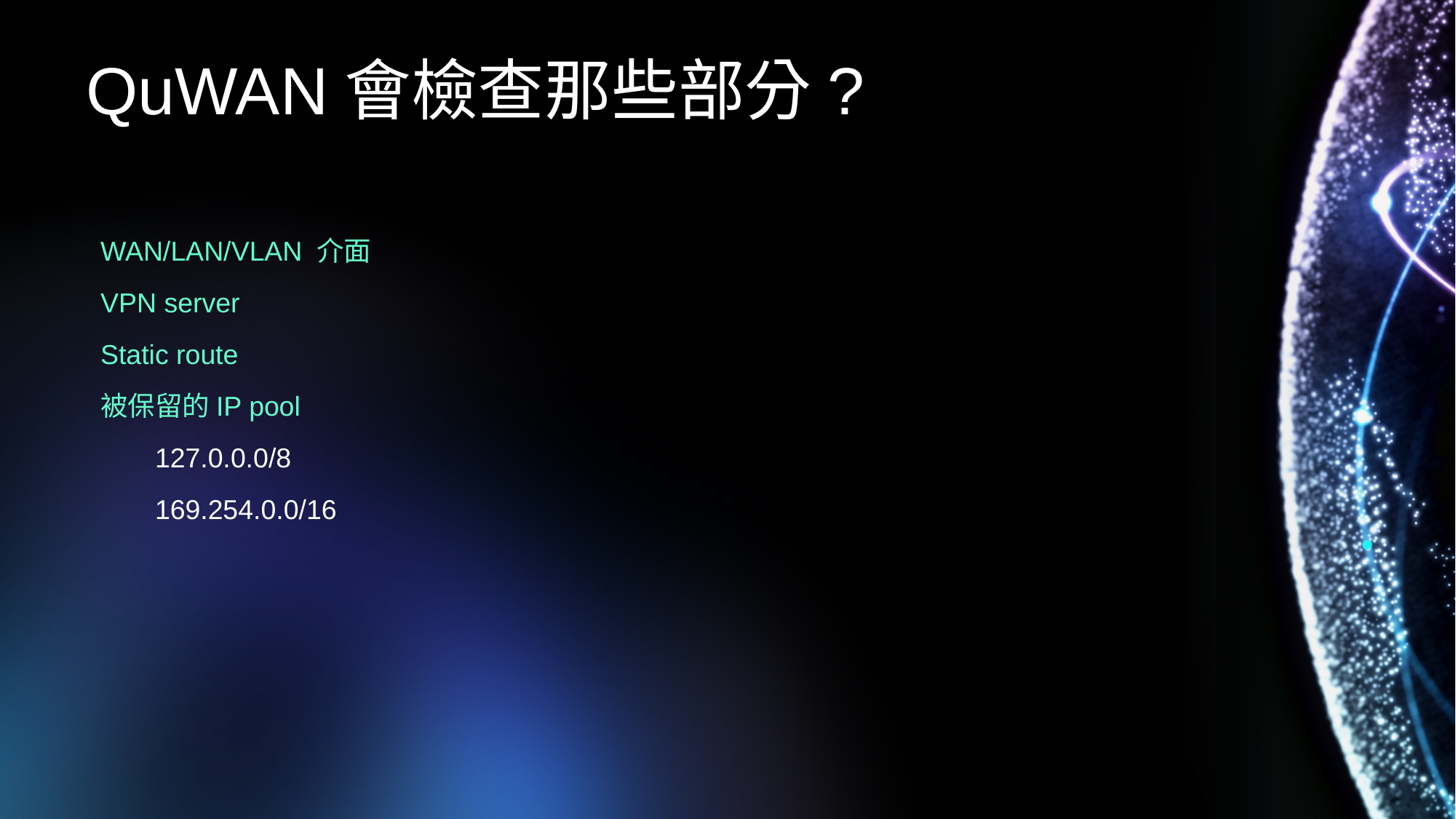

# QuWAN會檢查那些部分?
WAN/LAN/VLAN 介面
VPN server
Static route
被保留的IP pool
127.0.0.0/8
169.254.0.0/16